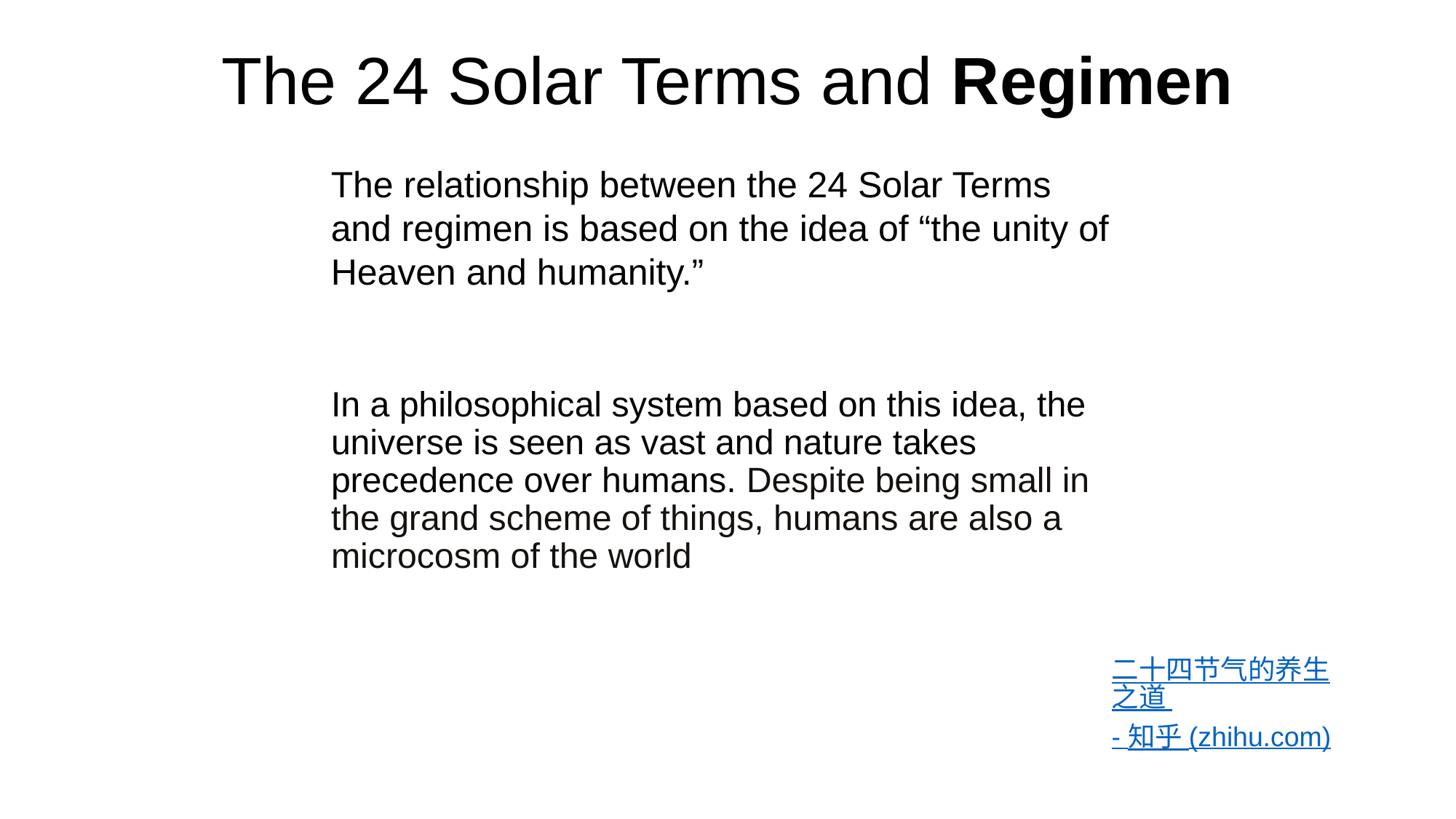

# The 24 Solar Terms and Regimen
The relationship between the 24 Solar Terms and regimen is based on the idea of “the unity of Heaven and humanity.”
In a philosophical system based on this idea, the universe is seen as vast and nature takes precedence over humans. Despite being small in the grand scheme of things, humans are also a microcosm of the world
二十四节气的养生之道 - 知乎 (zhihu.com)